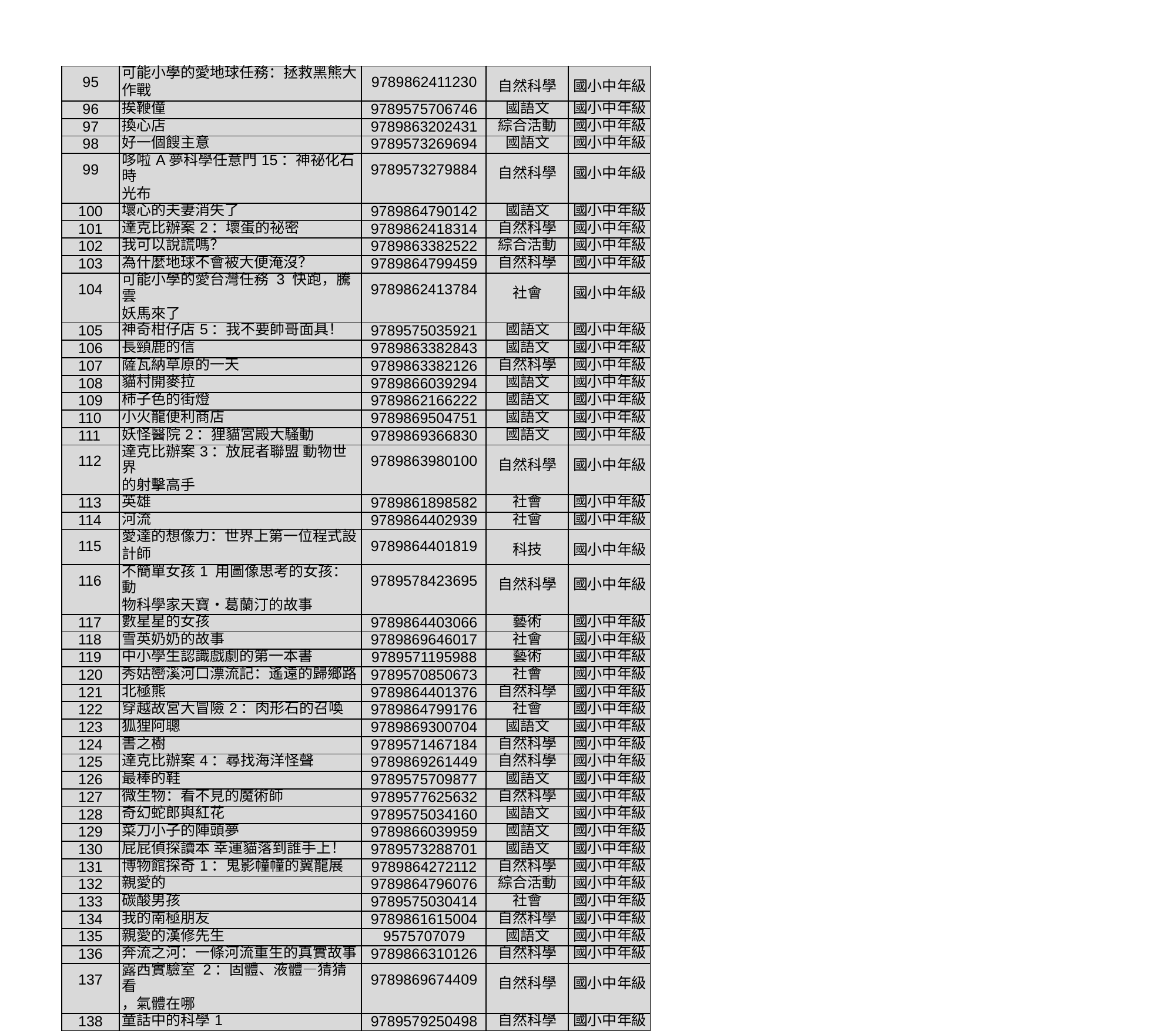

| 95 | 可能小學的愛地球任務：拯救黑熊大 作戰 | 9789862411230 | 自然科學 | 國小中年級 |
| --- | --- | --- | --- | --- |
| 96 | 挨鞭僮 | 9789575706746 | 國語文 | 國小中年級 |
| 97 | 換心店 | 9789863202431 | 綜合活動 | 國小中年級 |
| 98 | 好一個餿主意 | 9789573269694 | 國語文 | 國小中年級 |
| 99 | 哆啦A夢科學任意門15：神祕化石時 光布 | 9789573279884 | 自然科學 | 國小中年級 |
| 100 | 壞心的夫妻消失了 | 9789864790142 | 國語文 | 國小中年級 |
| 101 | 達克比辦案2：壞蛋的祕密 | 9789862418314 | 自然科學 | 國小中年級 |
| 102 | 我可以說謊嗎？ | 9789863382522 | 綜合活動 | 國小中年級 |
| 103 | 為什麼地球不會被大便淹沒？ | 9789864799459 | 自然科學 | 國小中年級 |
| 104 | 可能小學的愛台灣任務 3 快跑，騰雲 妖馬來了 | 9789862413784 | 社會 | 國小中年級 |
| 105 | 神奇柑仔店5：我不要帥哥面具！ | 9789575035921 | 國語文 | 國小中年級 |
| 106 | 長頸鹿的信 | 9789863382843 | 國語文 | 國小中年級 |
| 107 | 薩瓦納草原的一天 | 9789863382126 | 自然科學 | 國小中年級 |
| 108 | 貓村開麥拉 | 9789866039294 | 國語文 | 國小中年級 |
| 109 | 柿子色的街燈 | 9789862166222 | 國語文 | 國小中年級 |
| 110 | 小火龍便利商店 | 9789869504751 | 國語文 | 國小中年級 |
| 111 | 妖怪醫院2：狸貓宮殿大騷動 | 9789869366830 | 國語文 | 國小中年級 |
| 112 | 達克比辦案3：放屁者聯盟 動物世界 的射擊高手 | 9789863980100 | 自然科學 | 國小中年級 |
| 113 | 英雄 | 9789861898582 | 社會 | 國小中年級 |
| 114 | 河流 | 9789864402939 | 社會 | 國小中年級 |
| 115 | 愛達的想像力：世界上第一位程式設 計師 | 9789864401819 | 科技 | 國小中年級 |
| 116 | 不簡單女孩1 用圖像思考的女孩：動 物科學家天寶‧葛蘭汀的故事 | 9789578423695 | 自然科學 | 國小中年級 |
| 117 | 數星星的女孩 | 9789864403066 | 藝術 | 國小中年級 |
| 118 | 雪英奶奶的故事 | 9789869646017 | 社會 | 國小中年級 |
| 119 | 中小學生認識戲劇的第一本書 | 9789571195988 | 藝術 | 國小中年級 |
| 120 | 秀姑巒溪河口漂流記：遙遠的歸鄉路 | 9789570850673 | 社會 | 國小中年級 |
| 121 | 北極熊 | 9789864401376 | 自然科學 | 國小中年級 |
| 122 | 穿越故宮大冒險2：肉形石的召喚 | 9789864799176 | 社會 | 國小中年級 |
| 123 | 狐狸阿聰 | 9789869300704 | 國語文 | 國小中年級 |
| 124 | 書之樹 | 9789571467184 | 自然科學 | 國小中年級 |
| 125 | 達克比辦案4：尋找海洋怪聲 | 9789869261449 | 自然科學 | 國小中年級 |
| 126 | 最棒的鞋 | 9789575709877 | 國語文 | 國小中年級 |
| 127 | 微生物：看不見的魔術師 | 9789577625632 | 自然科學 | 國小中年級 |
| 128 | 奇幻蛇郎與紅花 | 9789575034160 | 國語文 | 國小中年級 |
| 129 | 菜刀小子的陣頭夢 | 9789866039959 | 國語文 | 國小中年級 |
| 130 | 屁屁偵探讀本 幸運貓落到誰手上！ | 9789573288701 | 國語文 | 國小中年級 |
| 131 | 博物館探奇1：鬼影幢幢的翼龍展 | 9789864272112 | 自然科學 | 國小中年級 |
| 132 | 親愛的 | 9789864796076 | 綜合活動 | 國小中年級 |
| 133 | 碳酸男孩 | 9789575030414 | 社會 | 國小中年級 |
| 134 | 我的南極朋友 | 9789861615004 | 自然科學 | 國小中年級 |
| 135 | 親愛的漢修先生 | 9575707079 | 國語文 | 國小中年級 |
| 136 | 奔流之河：一條河流重生的真實故事 | 9789866310126 | 自然科學 | 國小中年級 |
| 137 | 露西實驗室 2：固體、液體—猜猜看 ，氣體在哪 | 9789869674409 | 自然科學 | 國小中年級 |
| 138 | 童話中的科學1 | 9789579250498 | 自然科學 | 國小中年級 |